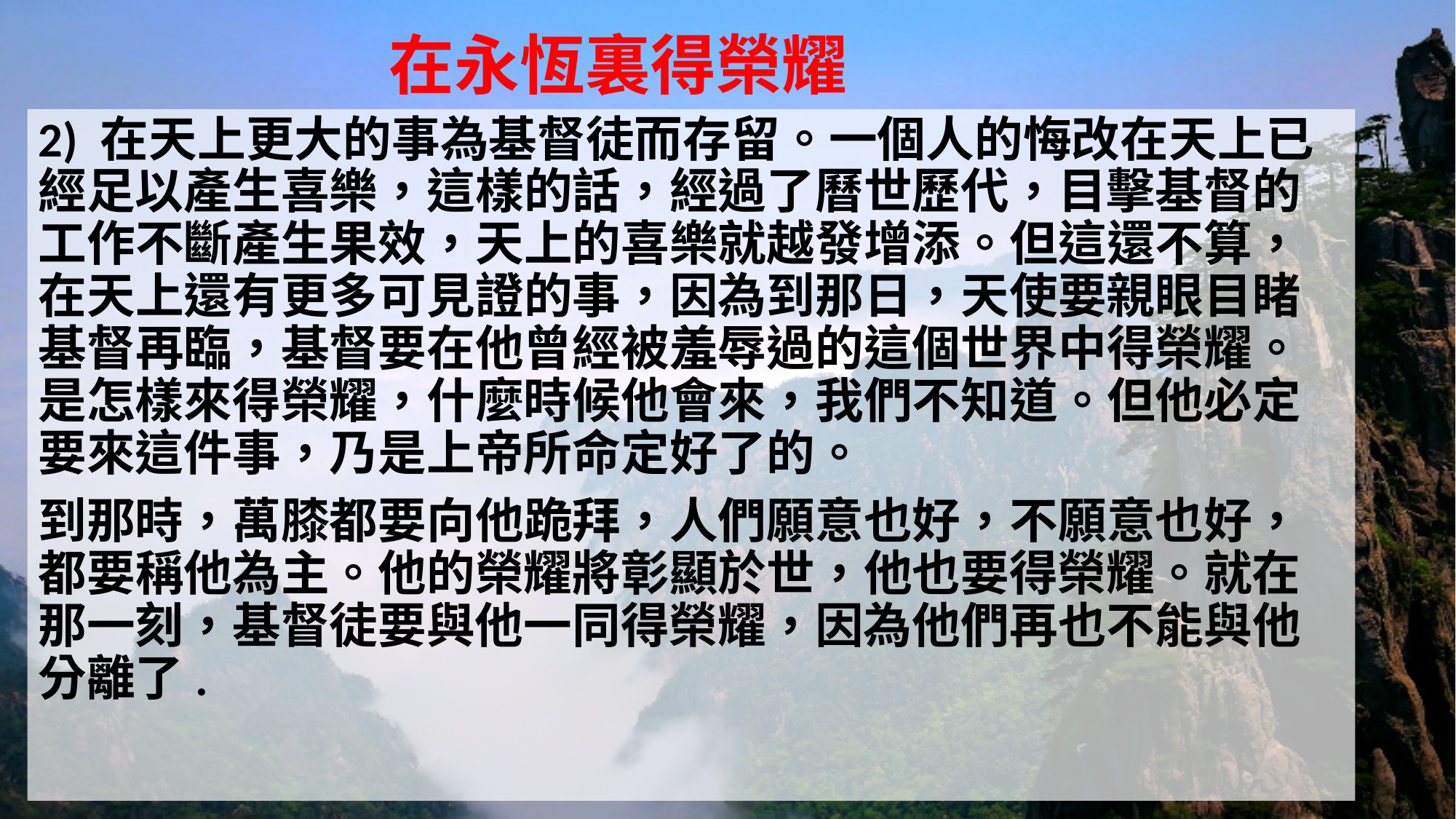

# 在永恆裏得榮耀
2) 在天上更大的事為基督徒而存留。一個人的悔改在天上已經足以產生喜樂，這樣的話，經過了曆世歷代，目擊基督的工作不斷產生果效，天上的喜樂就越發增添。但這還不算，在天上還有更多可見證的事，因為到那日，天使要親眼目睹基督再臨，基督要在他曾經被羞辱過的這個世界中得榮耀。是怎樣來得榮耀，什麼時候他會來，我們不知道。但他必定要來這件事，乃是上帝所命定好了的。
到那時，萬膝都要向他跪拜，人們願意也好，不願意也好，都要稱他為主。他的榮耀將彰顯於世，他也要得榮耀。就在那一刻，基督徒要與他一同得榮耀，因為他們再也不能與他分離了.